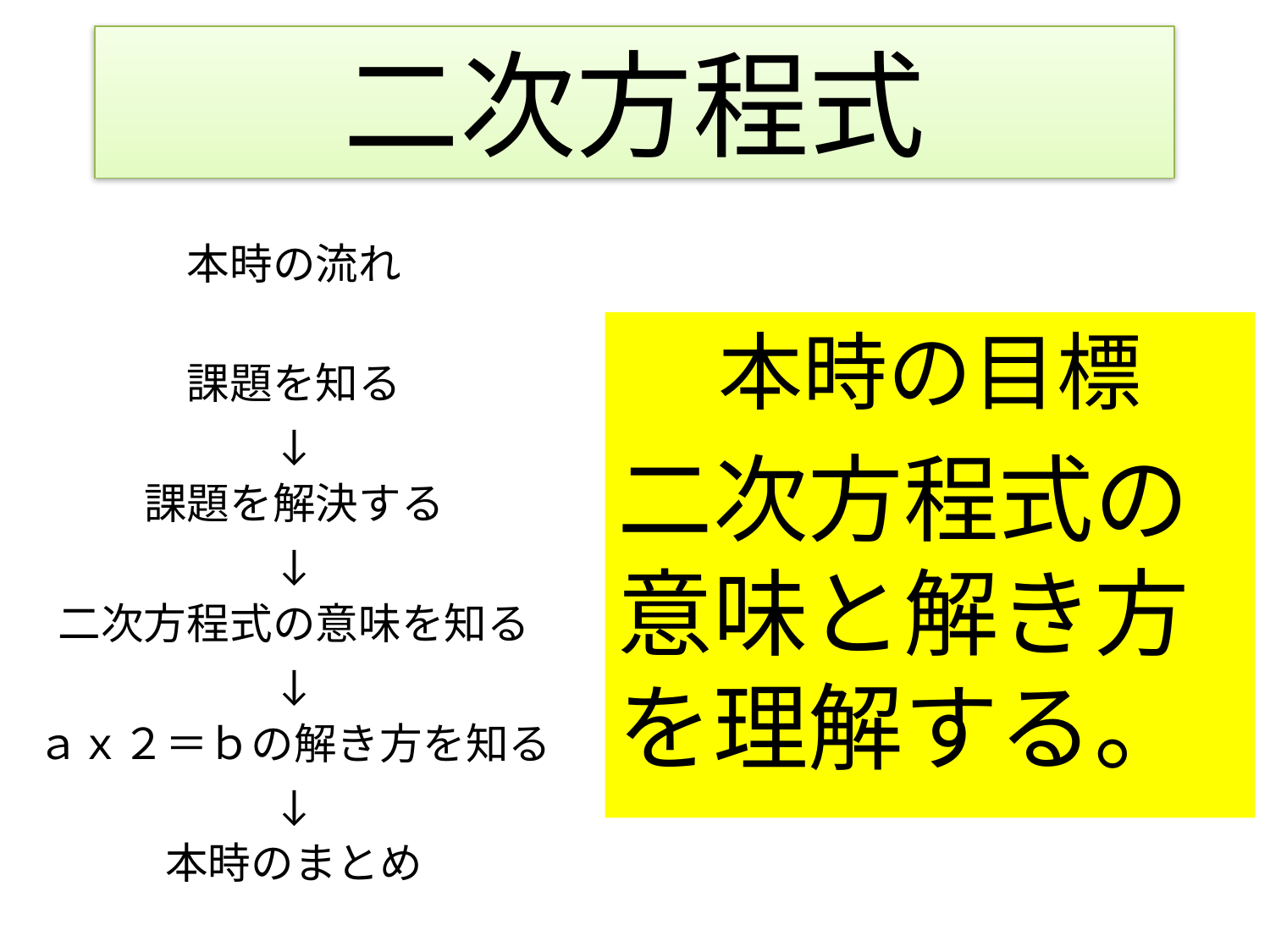

# 二次方程式
本時の流れ

課題を知る
↓
課題を解決する
↓
二次方程式の意味を知る
↓
ａｘ２＝ｂの解き方を知る
↓
本時のまとめ
本時の目標
二次方程式の意味と解き方を理解する。